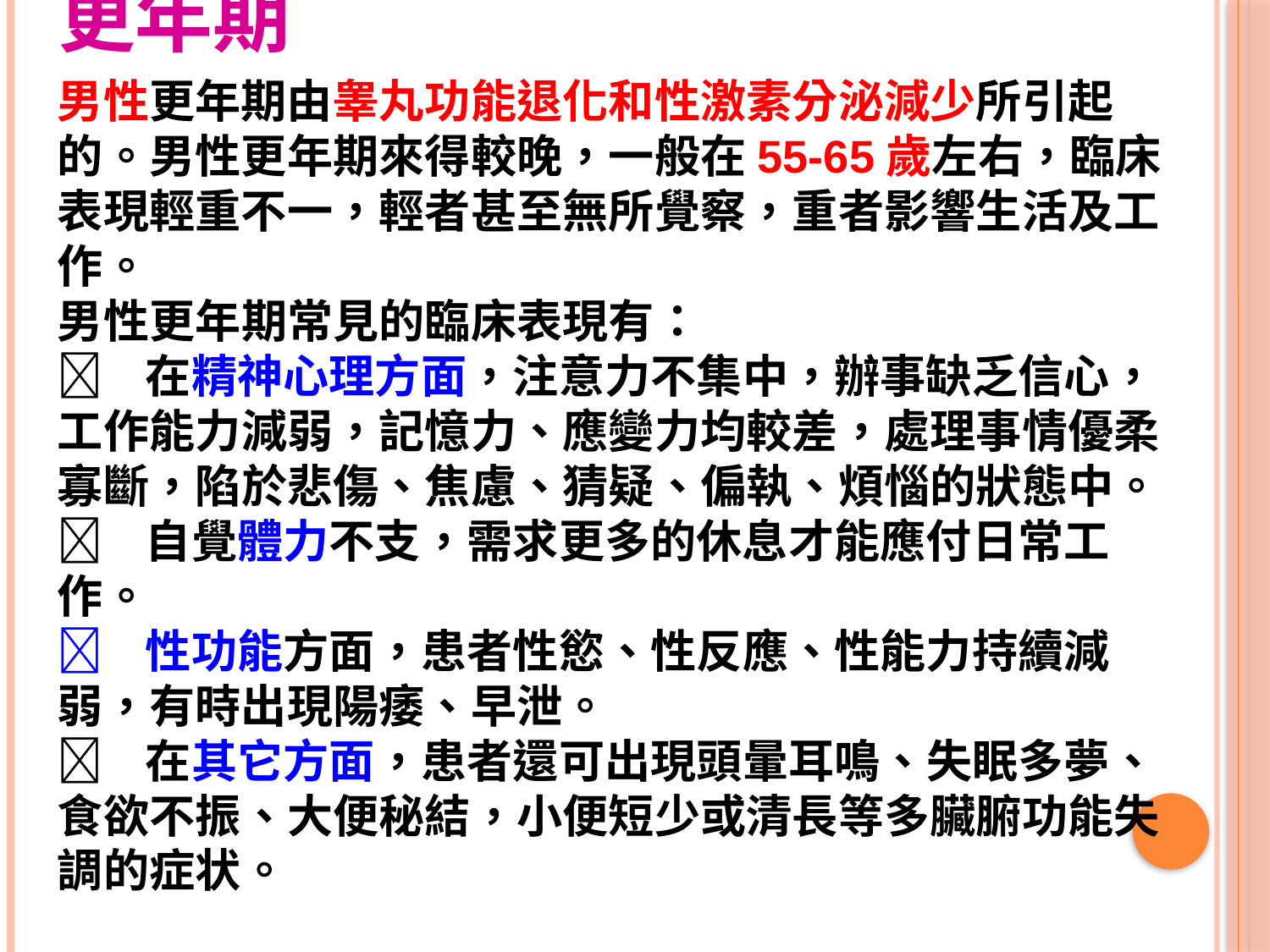

更年期
男性更年期由睾丸功能退化和性激素分泌減少所引起的。男性更年期來得較晚，一般在55-65歲左右，臨床表現輕重不一，輕者甚至無所覺察，重者影響生活及工作。
男性更年期常見的臨床表現有：
•   在精神心理方面，注意力不集中，辦事缺乏信心，工作能力減弱，記憶力、應變力均較差，處理事情優柔寡斷，陷於悲傷、焦慮、猜疑、偏執、煩惱的狀態中。
•   自覺體力不支，需求更多的休息才能應付日常工作。
•   性功能方面，患者性慾、性反應、性能力持續減弱，有時出現陽痿、早泄。
•   在其它方面，患者還可出現頭暈耳鳴、失眠多夢、食欲不振、大便秘結，小便短少或清長等多臟腑功能失調的症状。